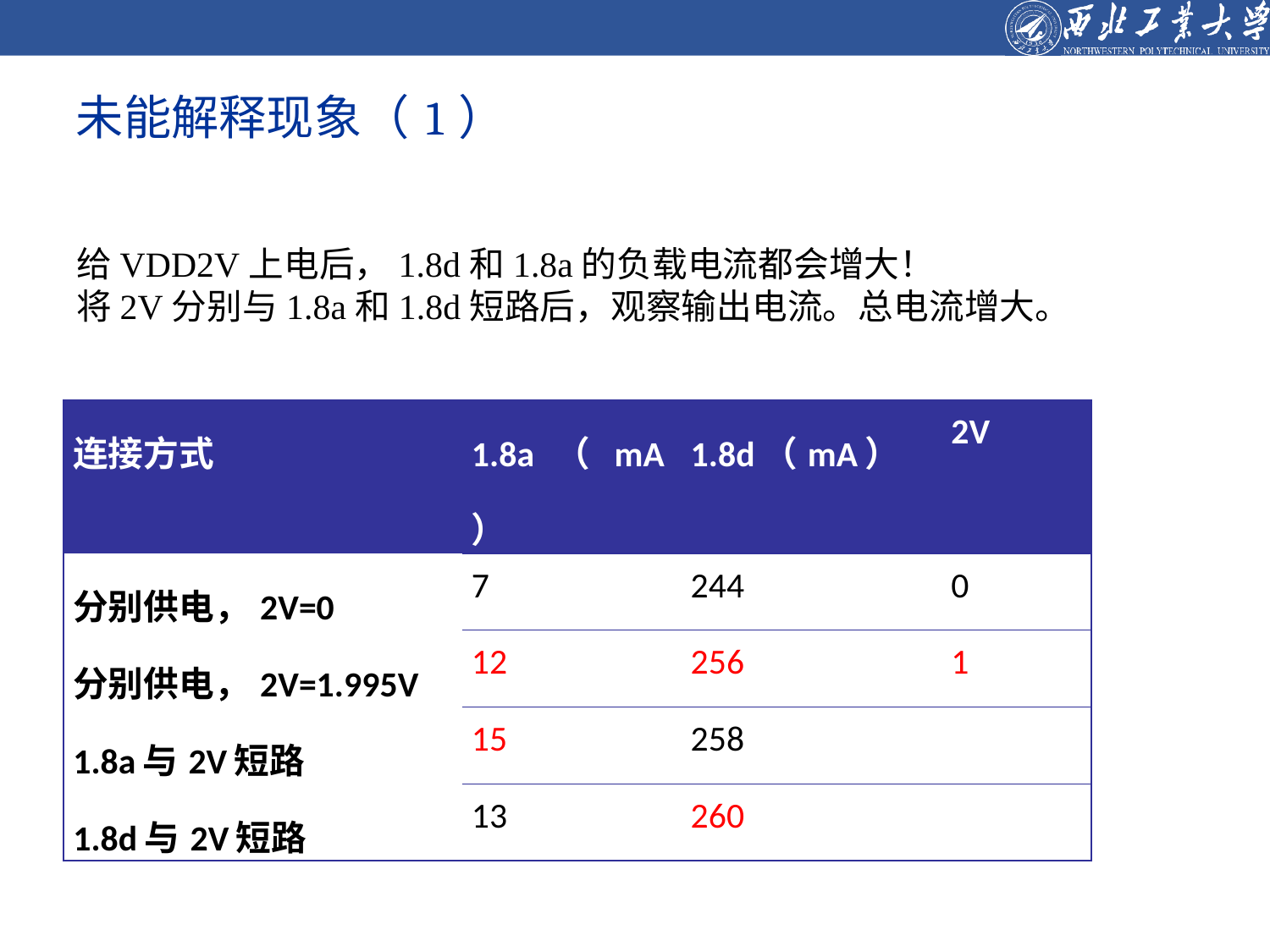

# 未能解释现象（1）
给VDD2V上电后，1.8d和1.8a的负载电流都会增大！
将2V分别与1.8a和1.8d短路后，观察输出电流。总电流增大。
| 连接方式 | 1.8a（mA） | 1.8d（mA） | 2V |
| --- | --- | --- | --- |
| 分别供电，2V=0 | 7 | 244 | 0 |
| 分别供电，2V=1.995V | 12 | 256 | 1 |
| 1.8a与2V短路 | 15 | 258 |  |
| 1.8d与2V短路 | 13 | 260 |  |